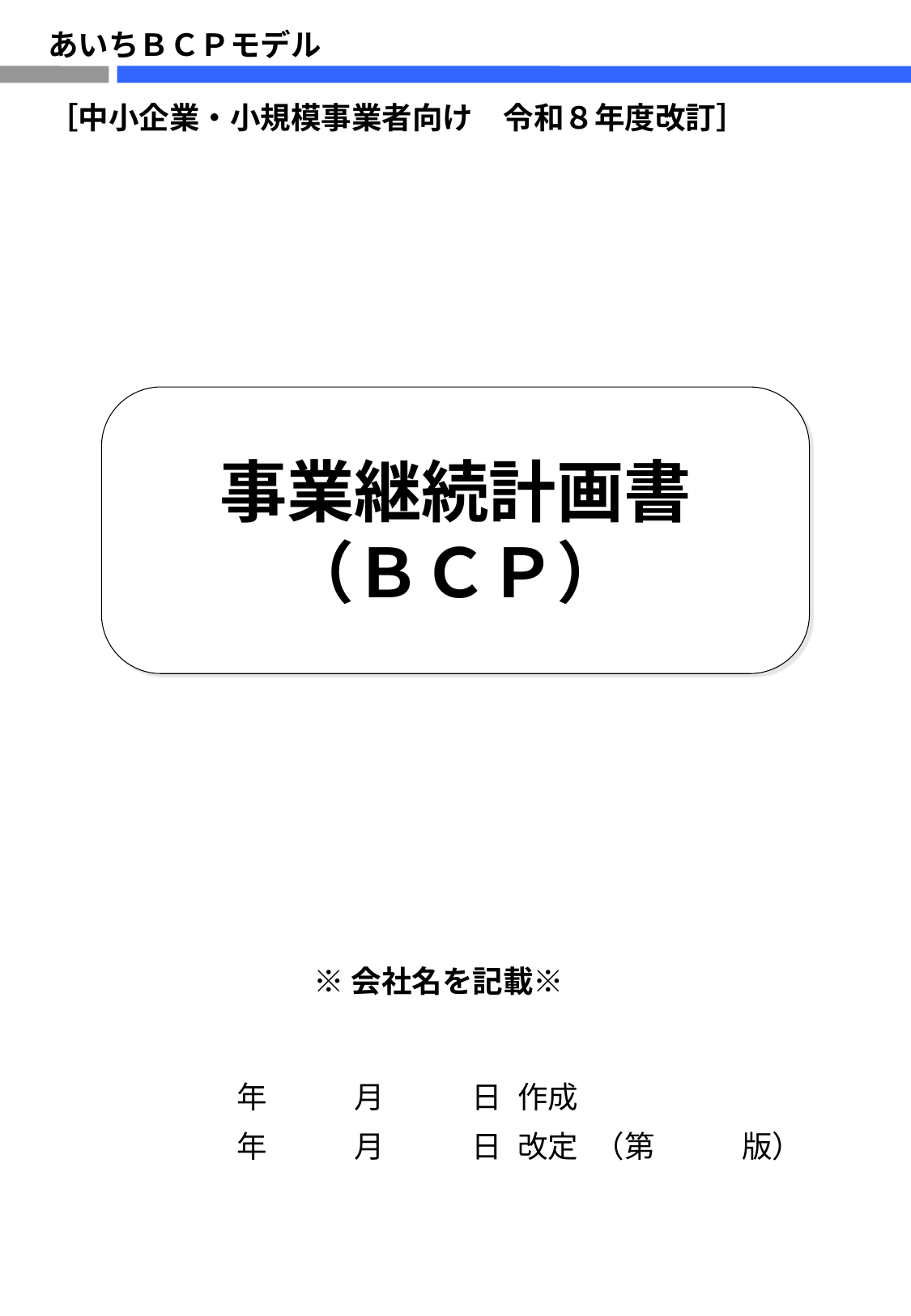

あいちＢＣＰモデル

［中小企業・小規模事業者向け　令和８年度改訂］
事業継続計画書
（ＢＣＰ）
※会社名を記載※
|  | 年 |  | 月 |  | 日 | 作成 |  |  |  |
| --- | --- | --- | --- | --- | --- | --- | --- | --- | --- |
|  | 年 |  | 月 |  | 日 | 改定 | （第 |  | 版） |